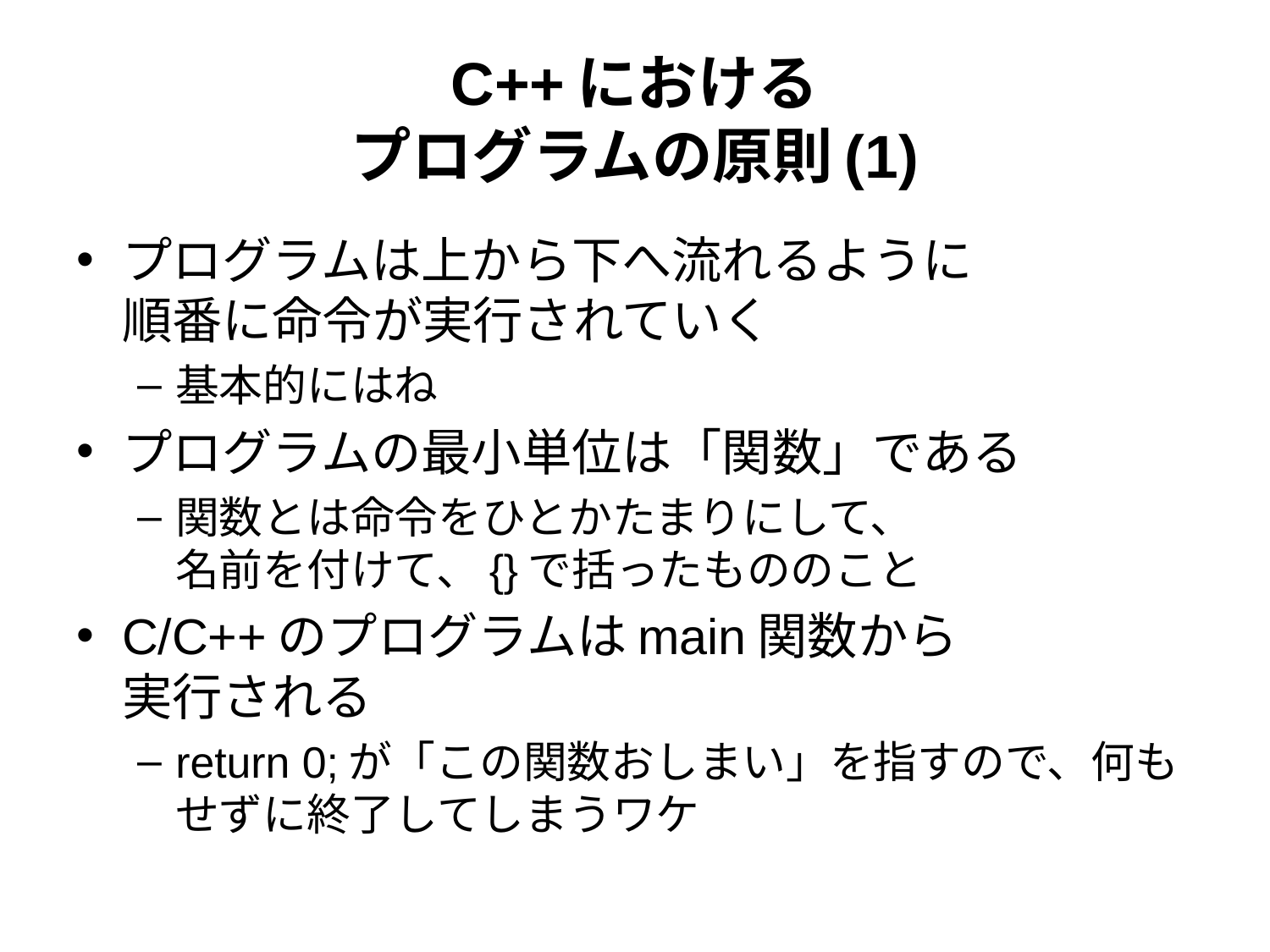

# C++における プログラムの原則(1)
プログラムは上から下へ流れるように
順番に命令が実行されていく
基本的にはね
プログラムの最小単位は「関数」である
関数とは命令をひとかたまりにして、
名前を付けて、{}で括ったもののこと
C/C++のプログラムはmain関数から
実行される
return 0;が「この関数おしまい」を指すので、何もせずに終了してしまうワケ